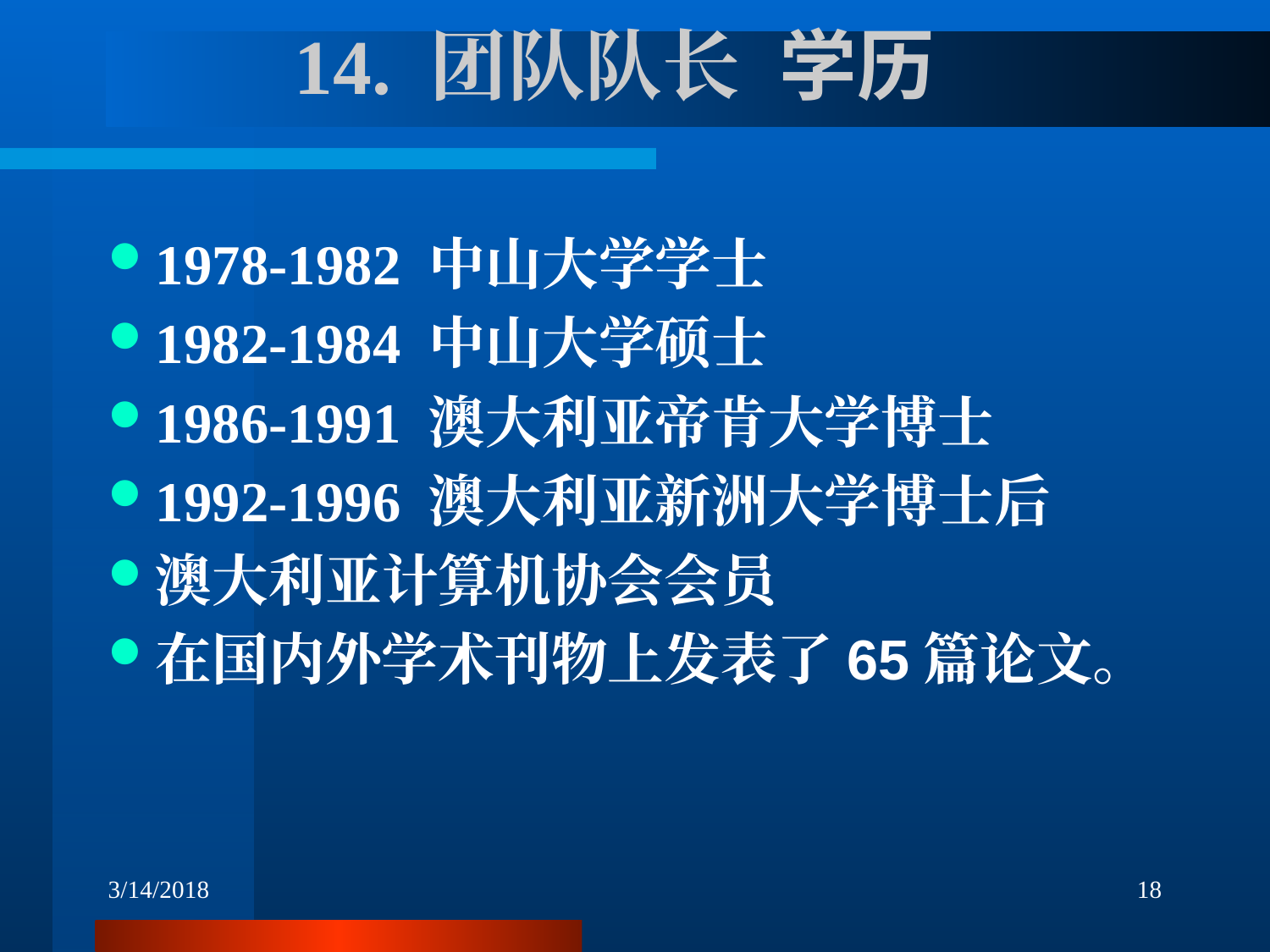

# 14. 团队队长  学历
1978-1982 中山大学学士
1982-1984 中山大学硕士
1986-1991 澳大利亚帝肯大学博士
1992-1996 澳大利亚新洲大学博士后
澳大利亚计算机协会会员
在国内外学术刊物上发表了65篇论文。

3/14/2018
18